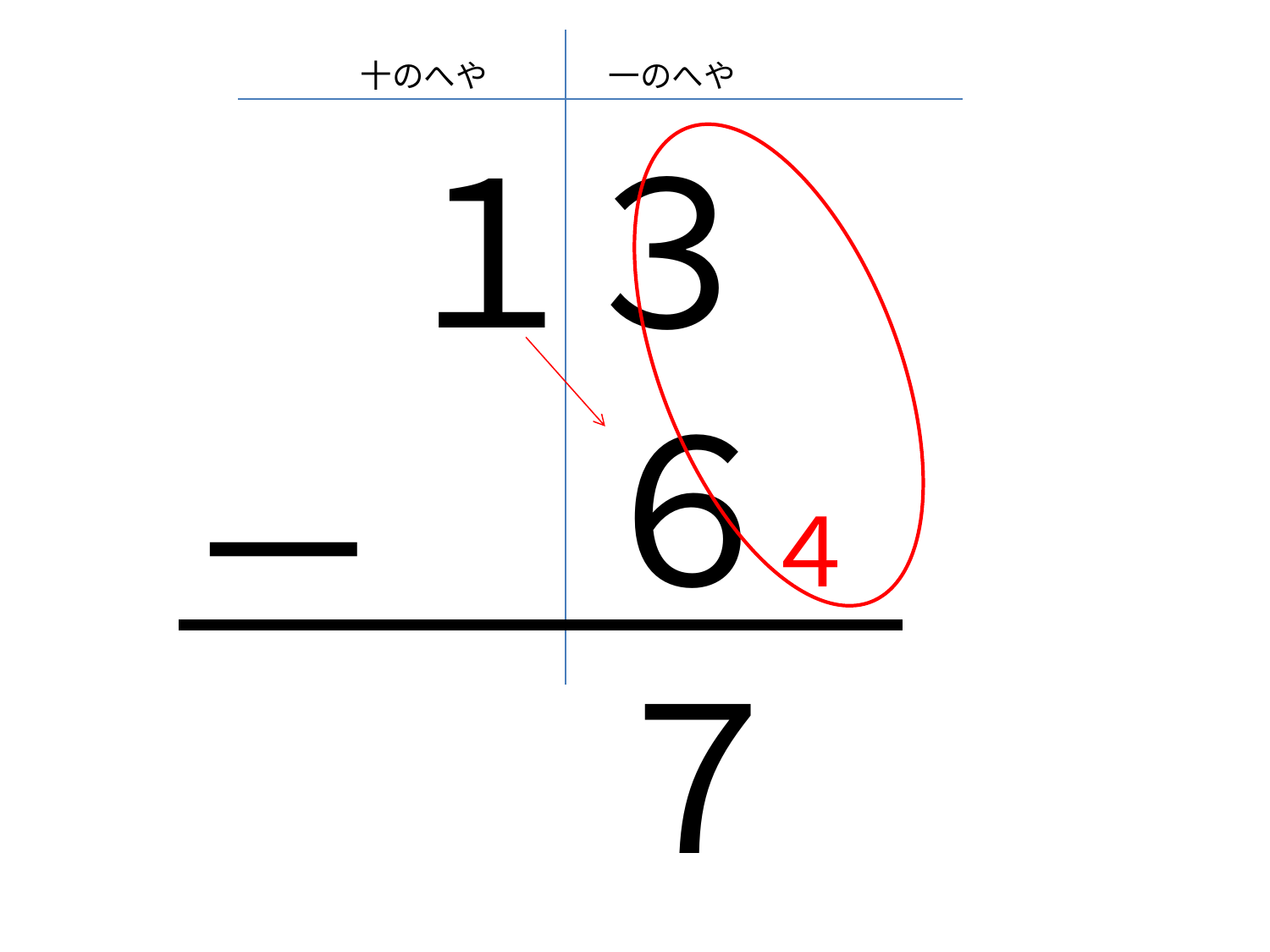

十のへや
一のへや

１
３
６
－
４
７